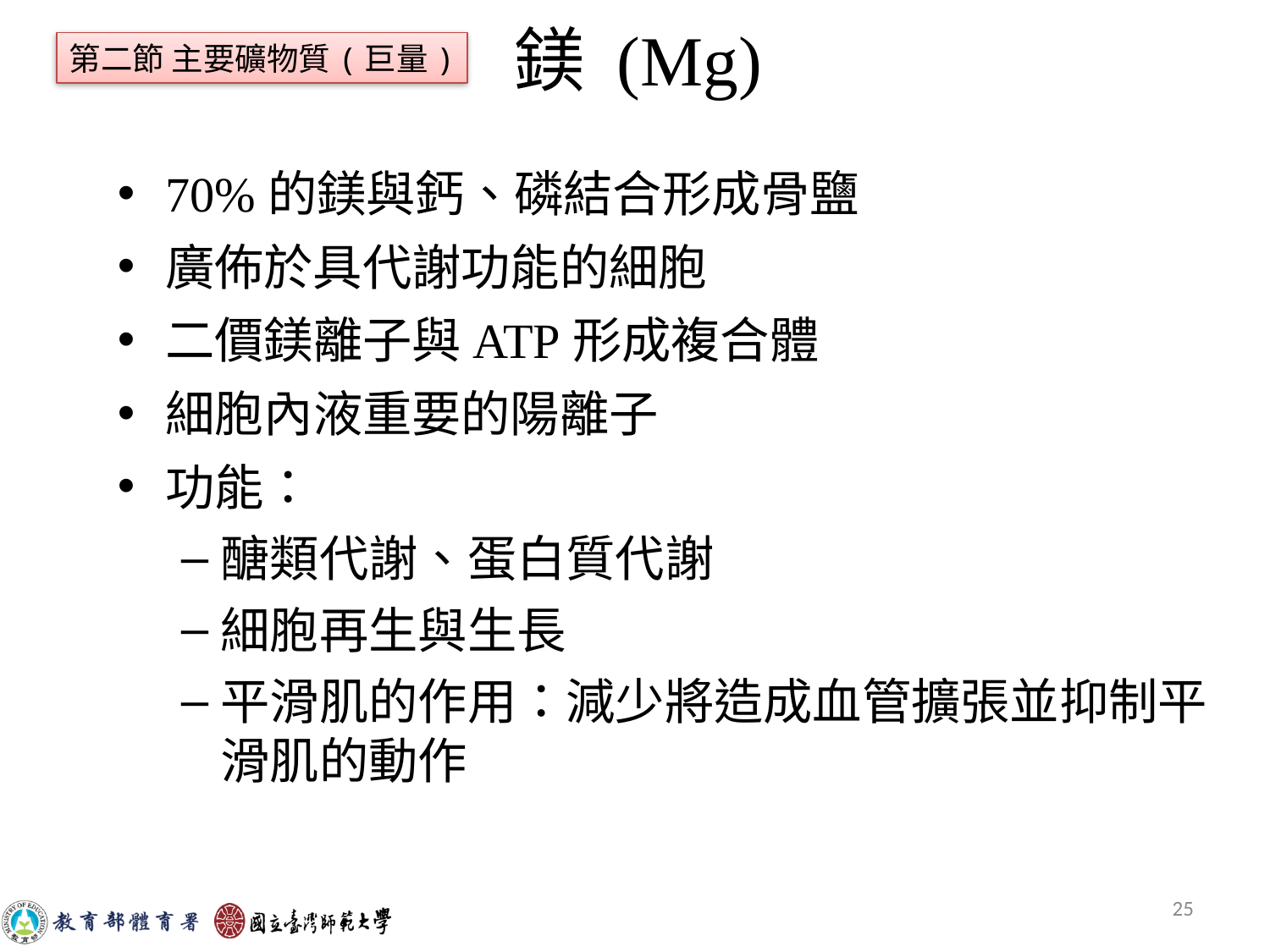

# 鎂 (Mg)
第二節 主要礦物質(巨量)
70%的鎂與鈣、磷結合形成骨鹽
廣佈於具代謝功能的細胞
二價鎂離子與ATP形成複合體
細胞內液重要的陽離子
功能：
醣類代謝、蛋白質代謝
細胞再生與生長
平滑肌的作用：減少將造成血管擴張並抑制平滑肌的動作

25